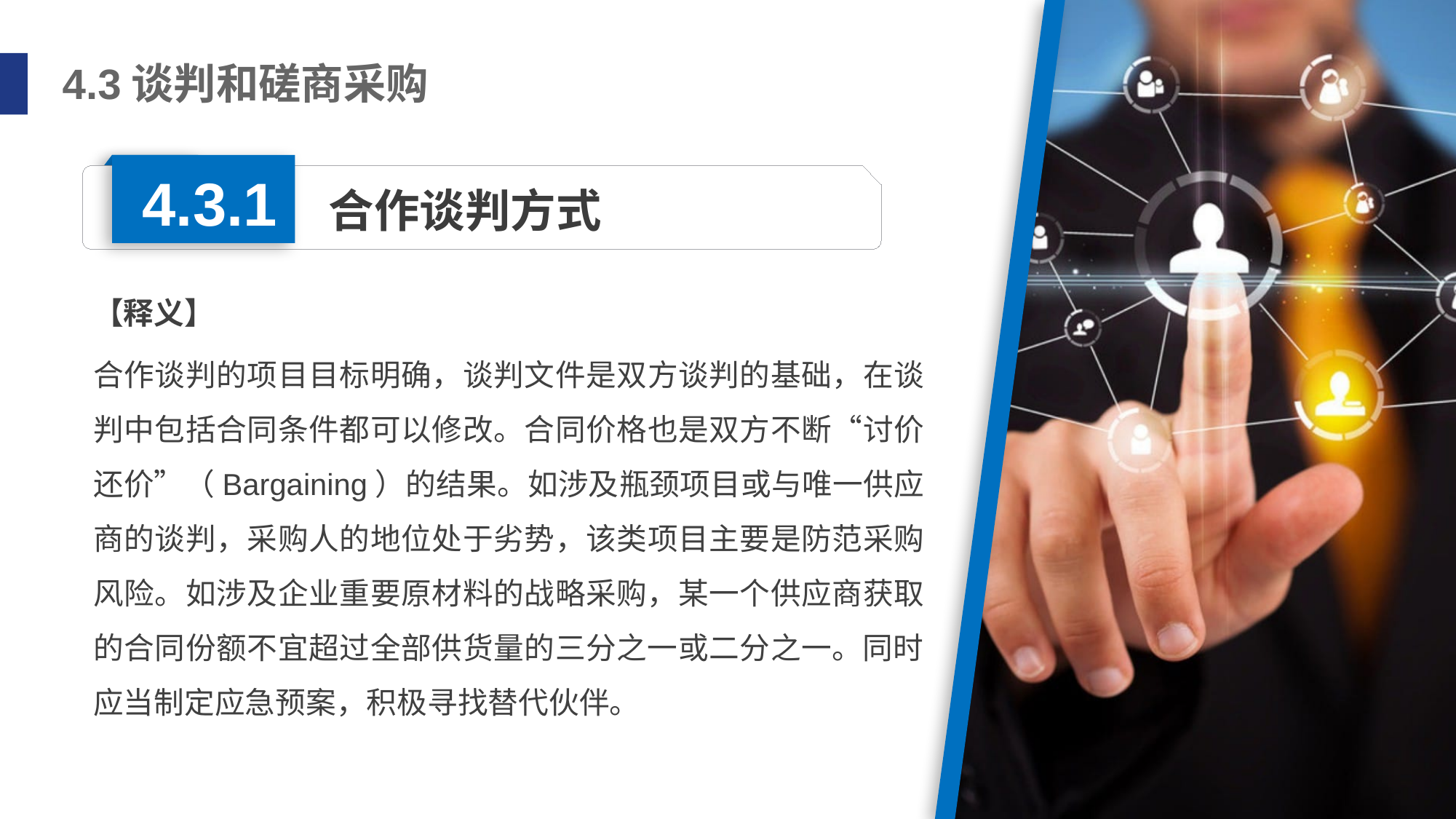

4.3谈判和磋商采购

4.3.1

合作谈判方式
【释义】
合作谈判的项目目标明确，谈判文件是双方谈判的基础，在谈判中包括合同条件都可以修改。合同价格也是双方不断“讨价还价”（Bargaining）的结果。如涉及瓶颈项目或与唯一供应商的谈判，采购人的地位处于劣势，该类项目主要是防范采购风险。如涉及企业重要原材料的战略采购，某一个供应商获取的合同份额不宜超过全部供货量的三分之一或二分之一。同时应当制定应急预案，积极寻找替代伙伴。

目录
Contents